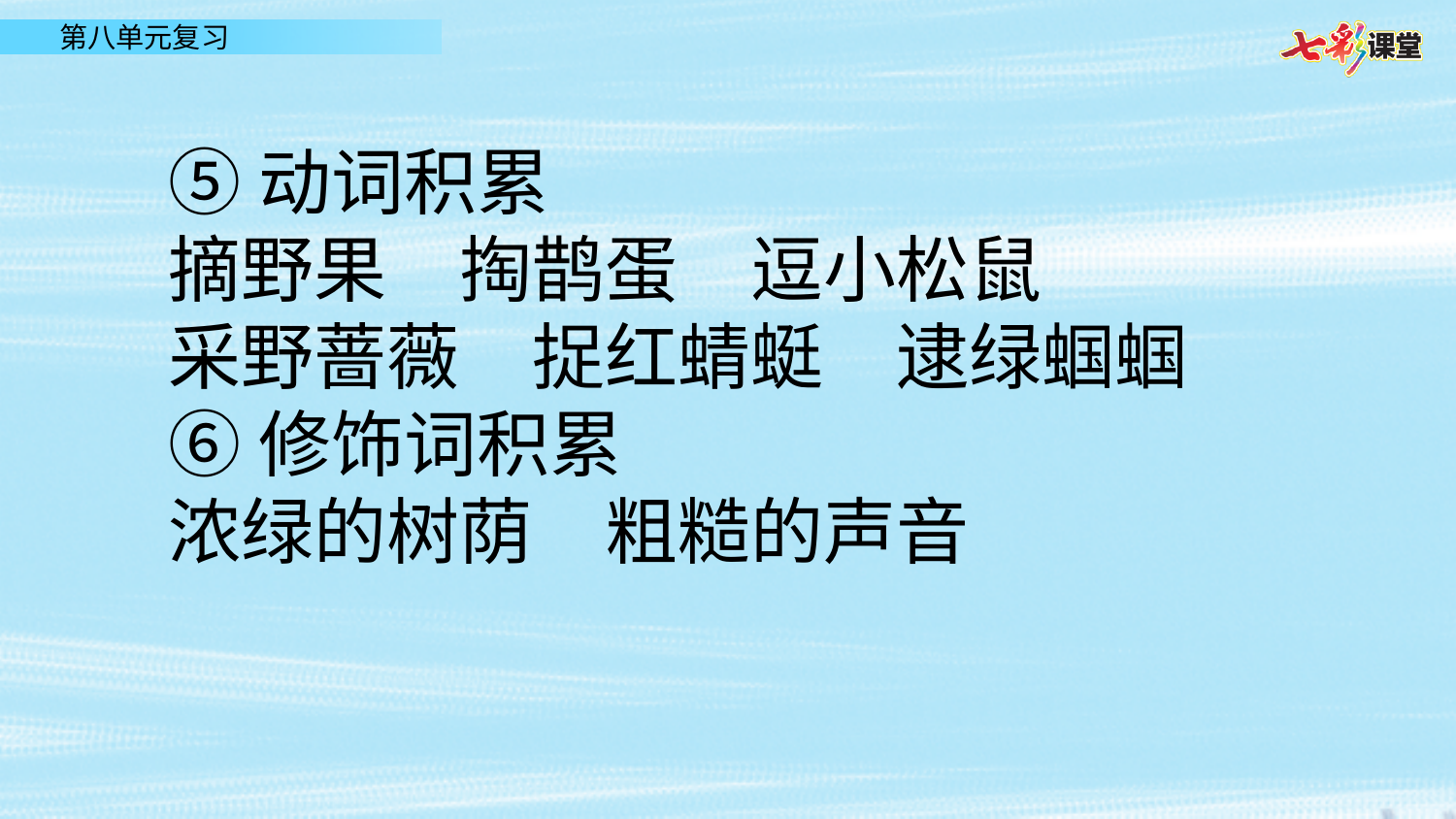

⑤动词积累
摘野果　掏鹊蛋　逗小松鼠
采野蔷薇　捉红蜻蜓　逮绿蝈蝈
⑥修饰词积累
浓绿的树荫　粗糙的声音